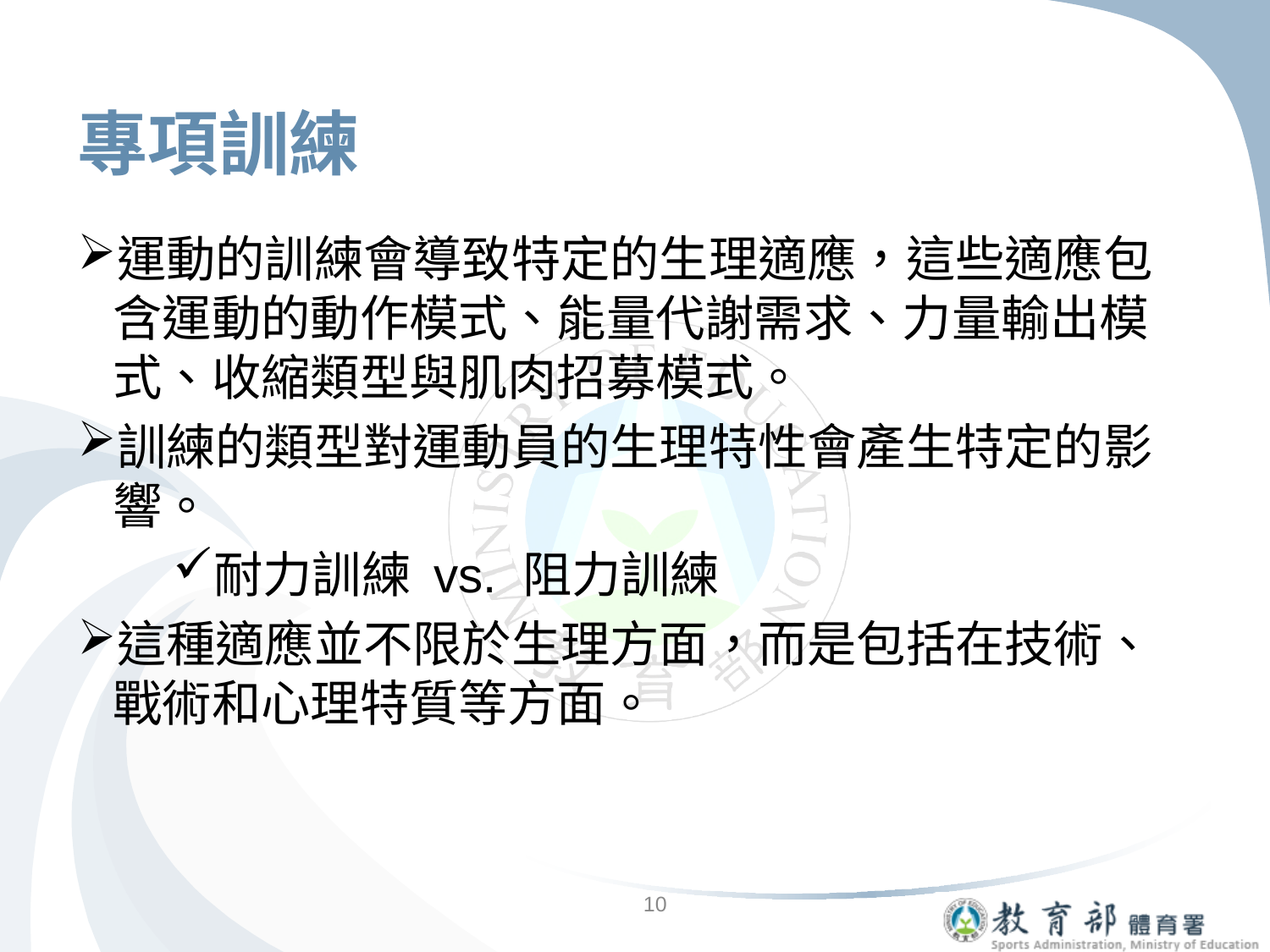

# 專項訓練
運動的訓練會導致特定的生理適應，這些適應包含運動的動作模式、能量代謝需求、力量輸出模式、收縮類型與肌肉招募模式。
訓練的類型對運動員的生理特性會產生特定的影響。
耐力訓練 vs. 阻力訓練
這種適應並不限於生理方面，而是包括在技術、戰術和心理特質等方面。
10